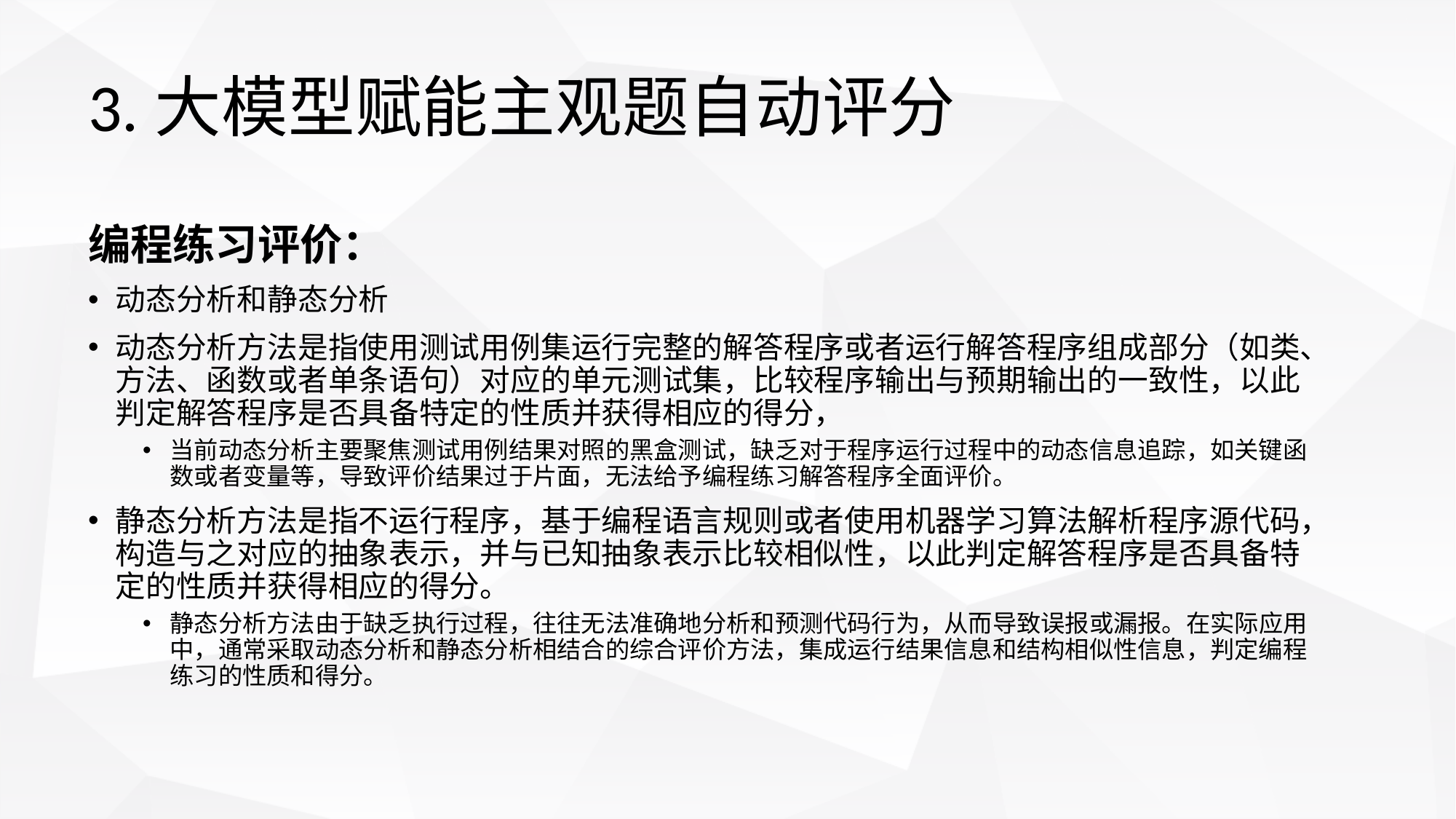

# 3.大模型赋能主观题自动评分
编程练习评价：
动态分析和静态分析
动态分析方法是指使用测试用例集运行完整的解答程序或者运行解答程序组成部分（如类、方法、函数或者单条语句）对应的单元测试集，比较程序输出与预期输出的一致性，以此判定解答程序是否具备特定的性质并获得相应的得分，
当前动态分析主要聚焦测试用例结果对照的黑盒测试，缺乏对于程序运行过程中的动态信息追踪，如关键函数或者变量等，导致评价结果过于片面，无法给予编程练习解答程序全面评价。
静态分析方法是指不运行程序，基于编程语言规则或者使用机器学习算法解析程序源代码，构造与之对应的抽象表示，并与已知抽象表示比较相似性，以此判定解答程序是否具备特定的性质并获得相应的得分。
静态分析方法由于缺乏执行过程，往往无法准确地分析和预测代码行为，从而导致误报或漏报。在实际应用中，通常采取动态分析和静态分析相结合的综合评价方法，集成运行结果信息和结构相似性信息，判定编程练习的性质和得分。